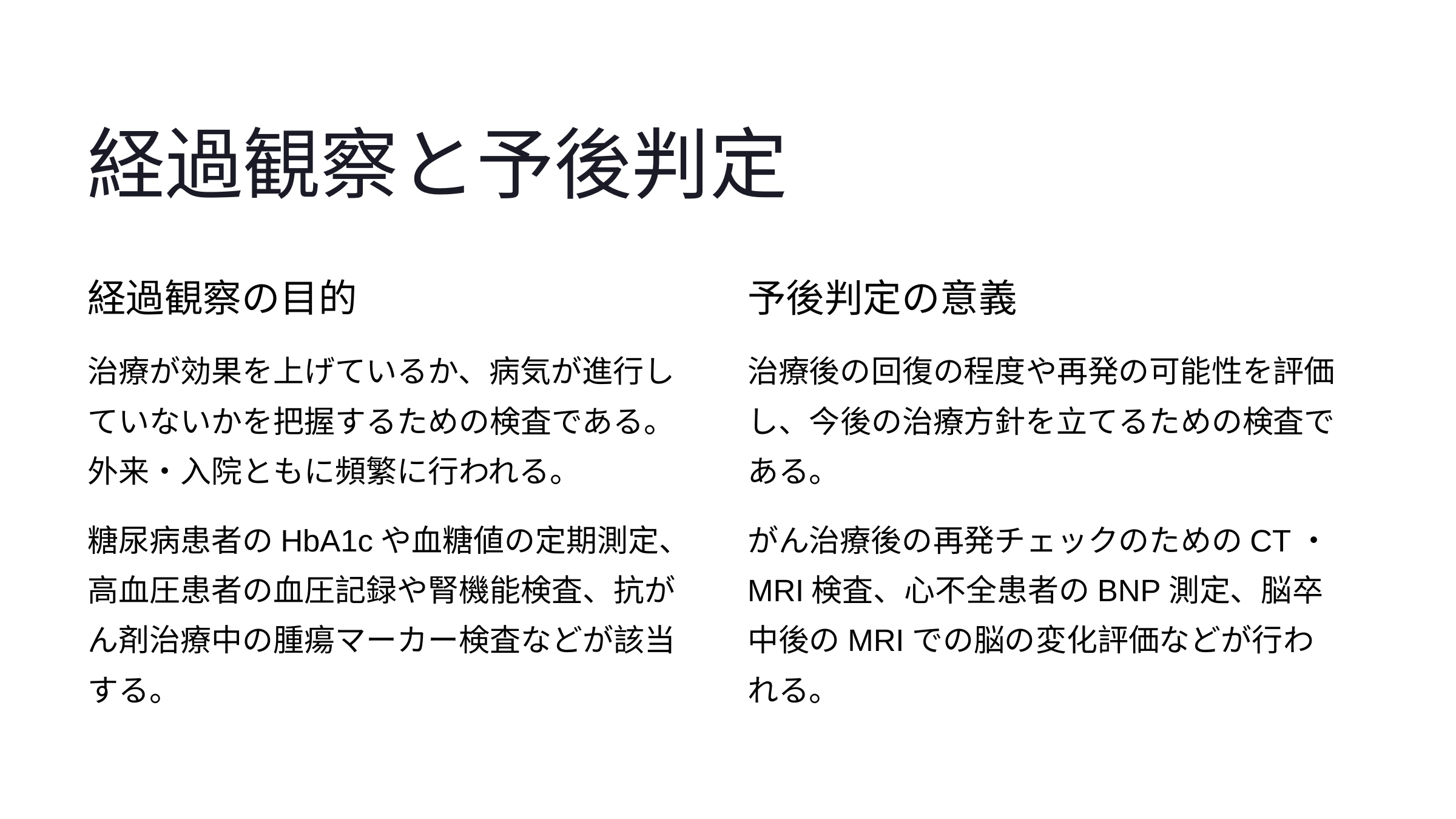

経過観察と予後判定
経過観察の目的
予後判定の意義
治療が効果を上げているか、病気が進行していないかを把握するための検査である。外来・入院ともに頻繁に行われる。
治療後の回復の程度や再発の可能性を評価し、今後の治療方針を立てるための検査である。
糖尿病患者のHbA1cや血糖値の定期測定、高血圧患者の血圧記録や腎機能検査、抗がん剤治療中の腫瘍マーカー検査などが該当する。
がん治療後の再発チェックのためのCT・MRI検査、心不全患者のBNP測定、脳卒中後のMRIでの脳の変化評価などが行われる。